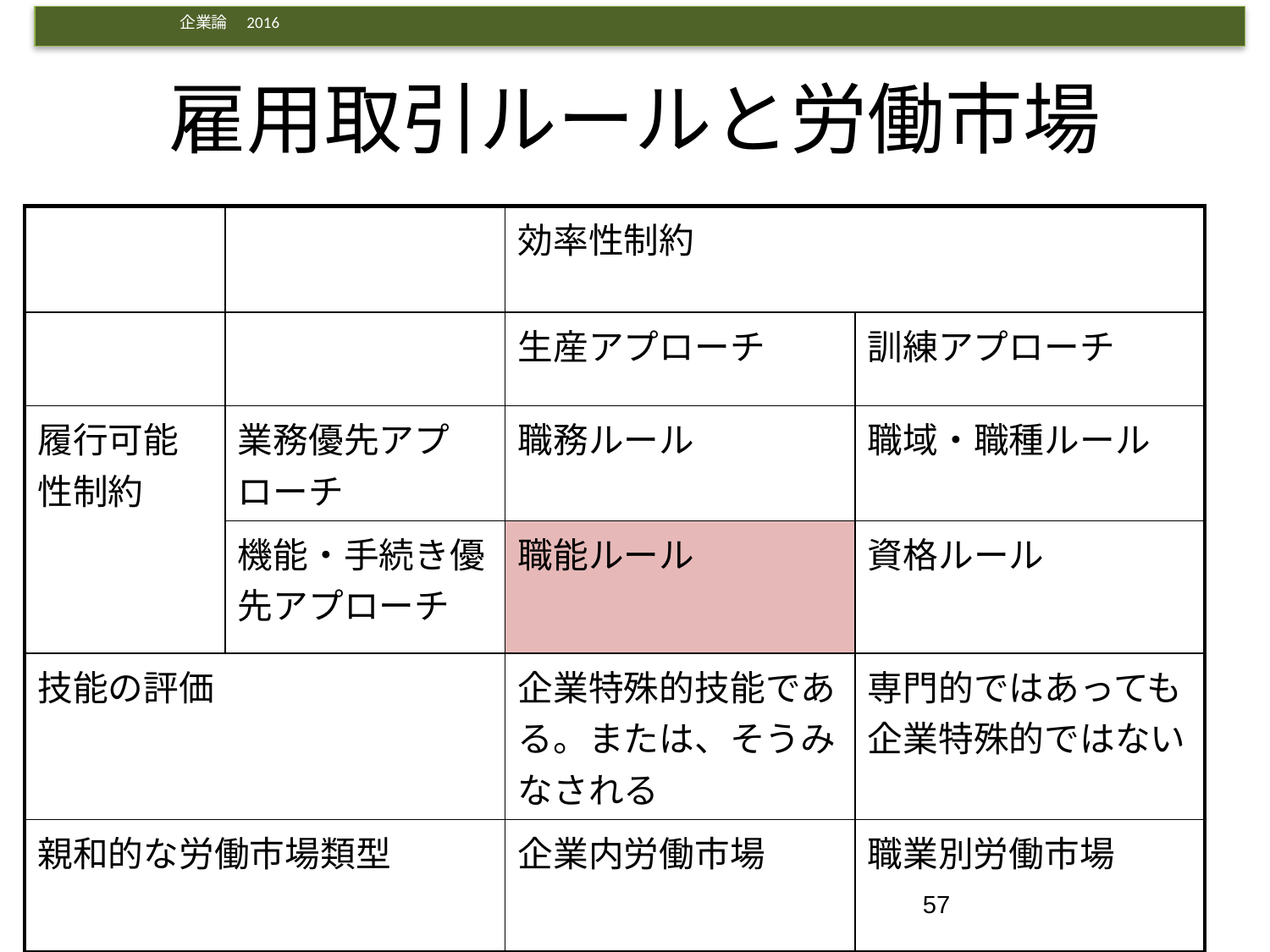

# 雇用取引ルールと労働市場
|  |  | 効率性制約 |  |
| --- | --- | --- | --- |
|  |  | 生産アプローチ | 訓練アプローチ |
| 履行可能性制約 | 業務優先アプローチ | 職務ルール | 職域・職種ルール |
|  | 機能・手続き優先アプローチ | 職能ルール | 資格ルール |
| 技能の評価 |  | 企業特殊的技能である。または、そうみなされる | 専門的ではあっても企業特殊的ではない |
| 親和的な労働市場類型 |  | 企業内労働市場 | 職業別労働市場 |
57